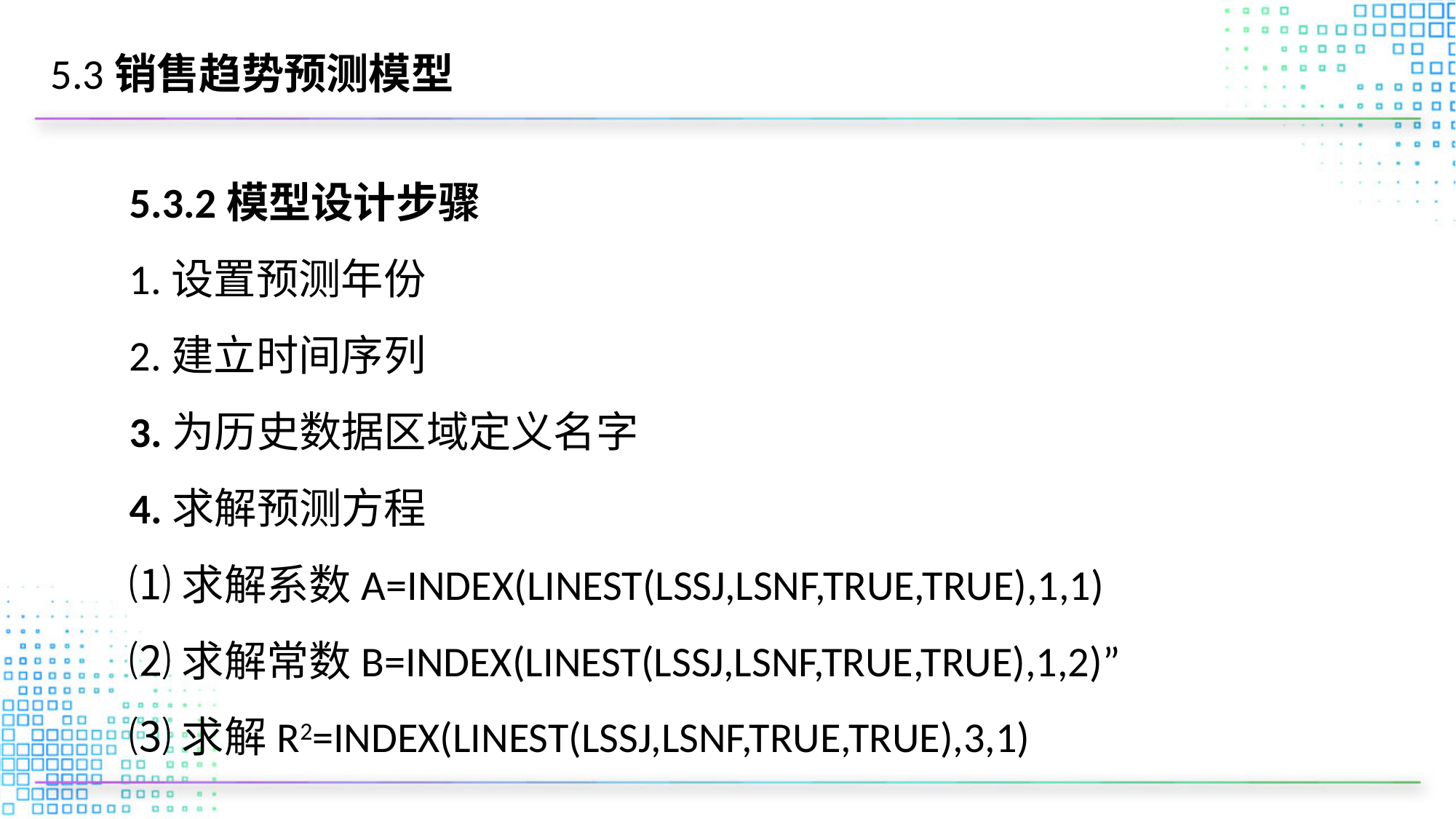

# 5.3销售趋势预测模型
5.3.2模型设计步骤
1.设置预测年份
2.建立时间序列
3.为历史数据区域定义名字
4.求解预测方程
⑴求解系数A=INDEX(LINEST(LSSJ,LSNF,TRUE,TRUE),1,1)
⑵求解常数B=INDEX(LINEST(LSSJ,LSNF,TRUE,TRUE),1,2)”
⑶求解R2=INDEX(LINEST(LSSJ,LSNF,TRUE,TRUE),3,1)